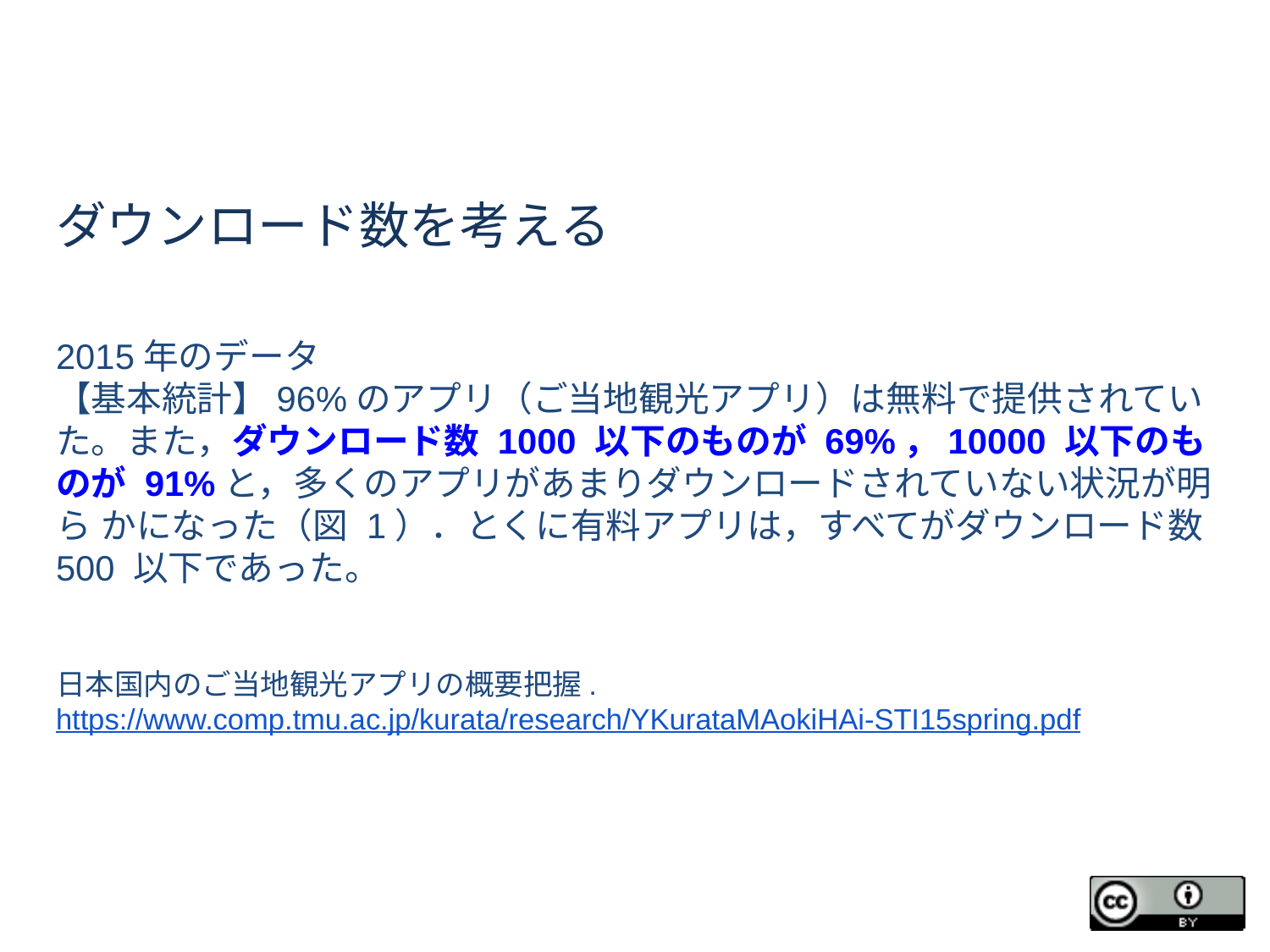

# ダウンロード数を考える

2015年のデータ
【基本統計】96%のアプリ（ご当地観光アプリ）は無料で提供されていた。また，ダウンロード数 1000 以下のものが 69%，10000 以下のものが 91%と，多くのアプリがあまりダウンロードされていない状況が明ら かになった（図 1）．とくに有料アプリは，すべてがダウンロード数 500 以下であった。

日本国内のご当地観光アプリの概要把握.https://www.comp.tmu.ac.jp/kurata/research/YKurataMAokiHAi-STI15spring.pdf